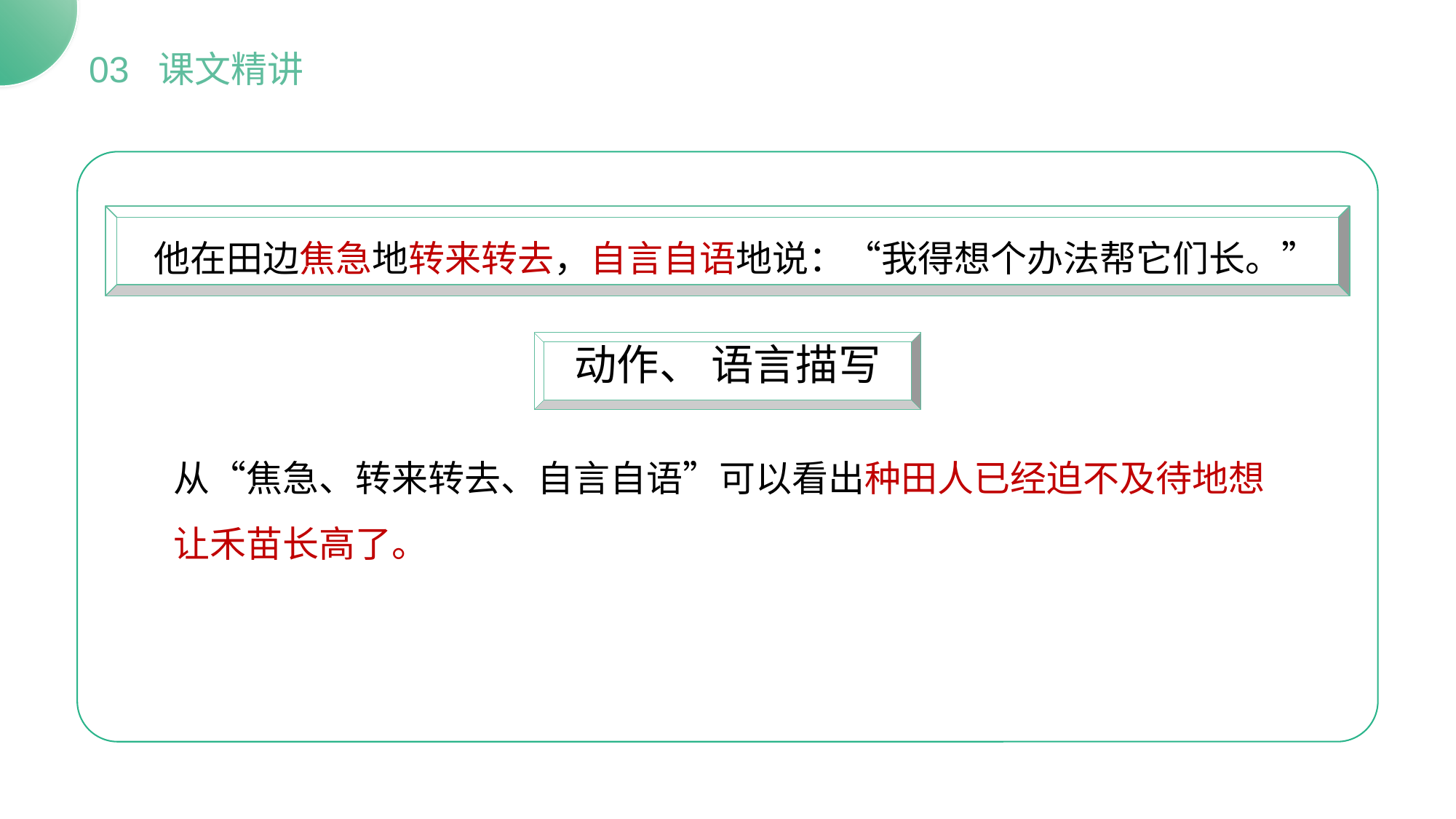

03  课文精讲
 他在田边焦急地转来转去，自言自语地说：“我得想个办法帮它们长。”
动作、 语言描写
从“焦急、转来转去、自言自语”可以看出种田人已经迫不及待地想让禾苗长高了。